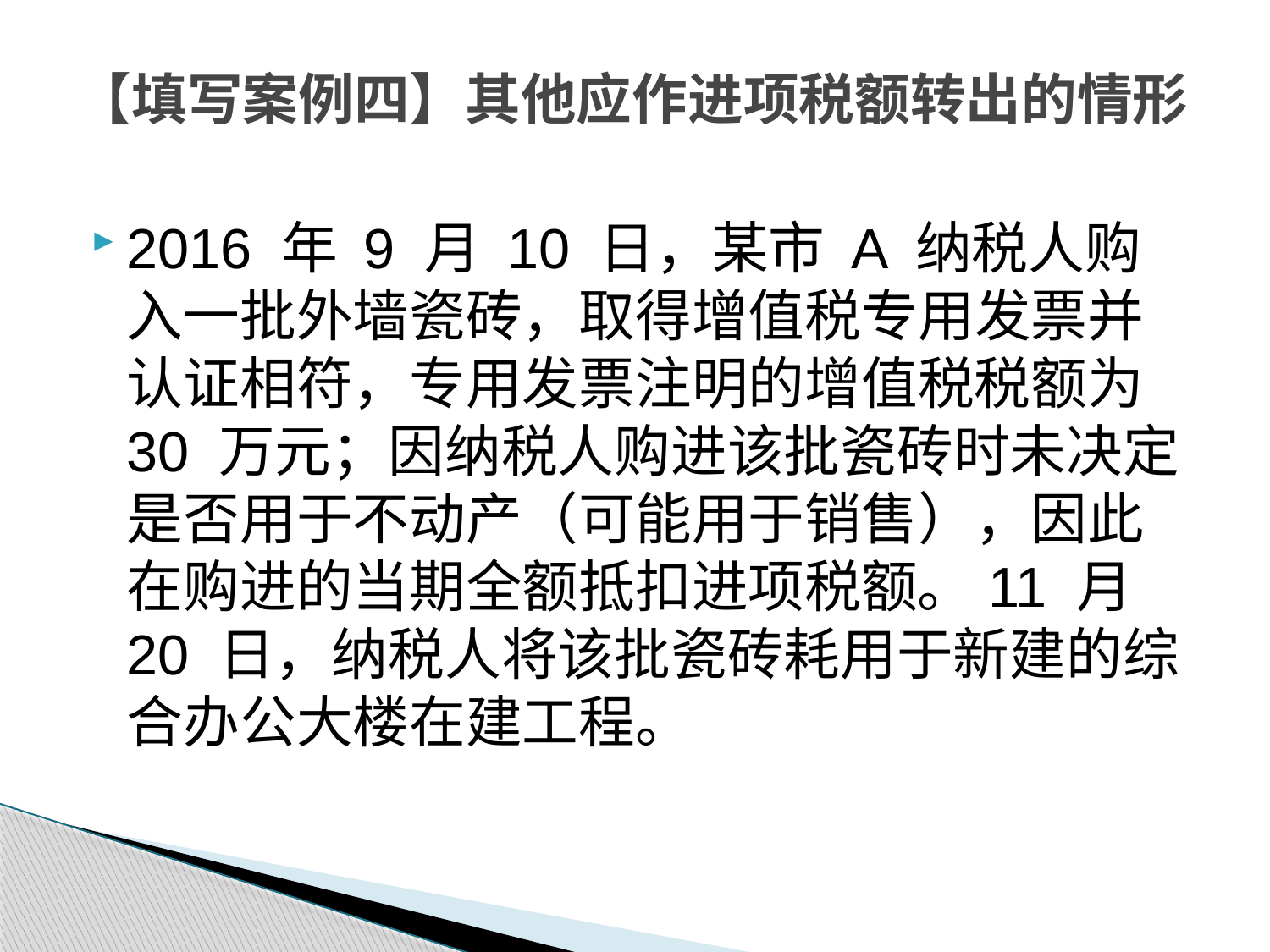

# 【填写案例四】其他应作进项税额转出的情形
2016 年 9 月 10 日，某市 A 纳税人购入一批外墙瓷砖，取得增值税专用发票并认证相符，专用发票注明的增值税税额为 30 万元；因纳税人购进该批瓷砖时未决定是否用于不动产（可能用于销售），因此在购进的当期全额抵扣进项税额。11 月 20 日，纳税人将该批瓷砖耗用于新建的综合办公大楼在建工程。